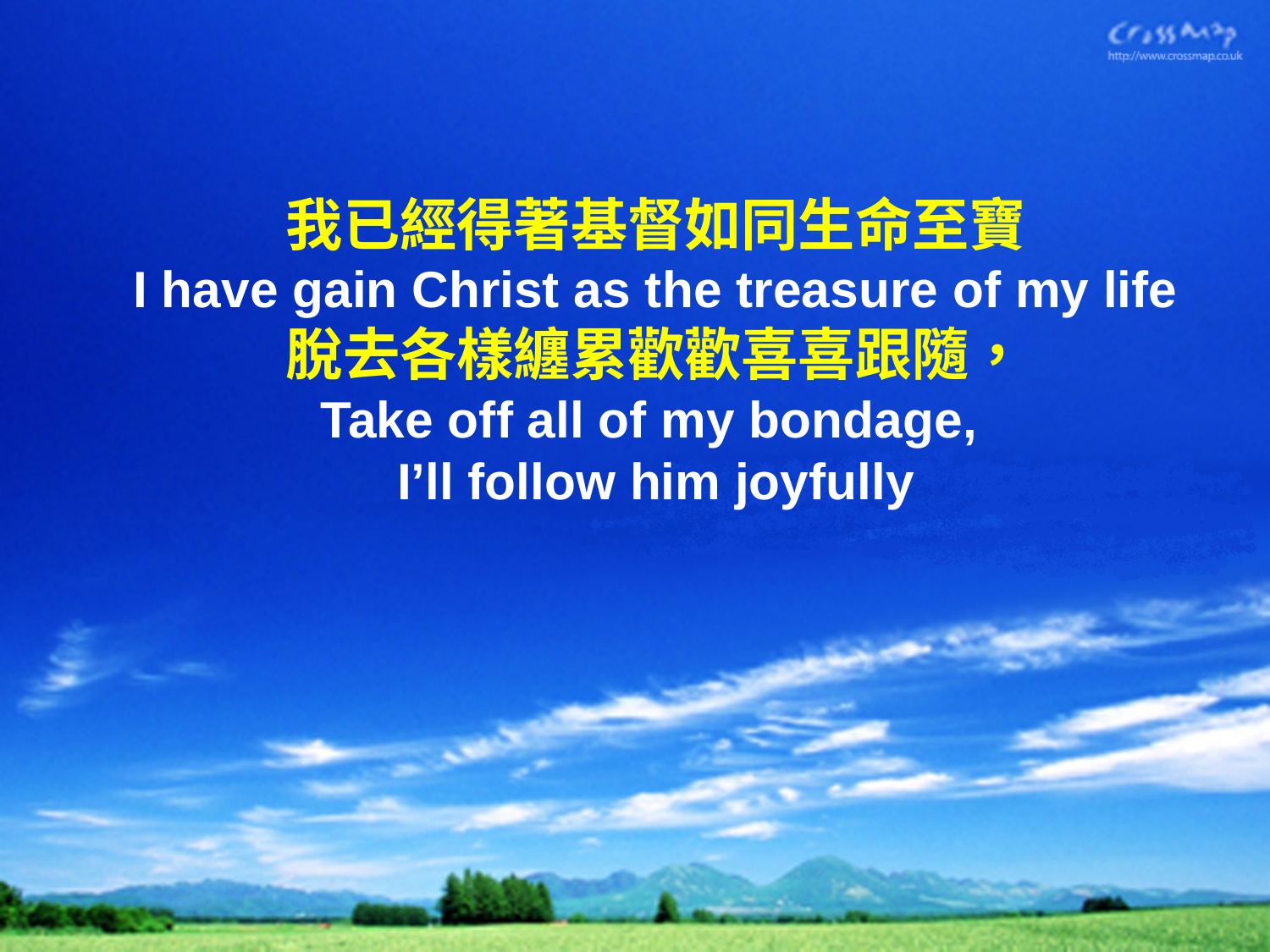

# 我已經得著基督如同生命至寶 I have gain Christ as the treasure of my life 脫去各樣纏累歡歡喜喜跟隨， Take off all of my bondage, I’ll follow him joyfully